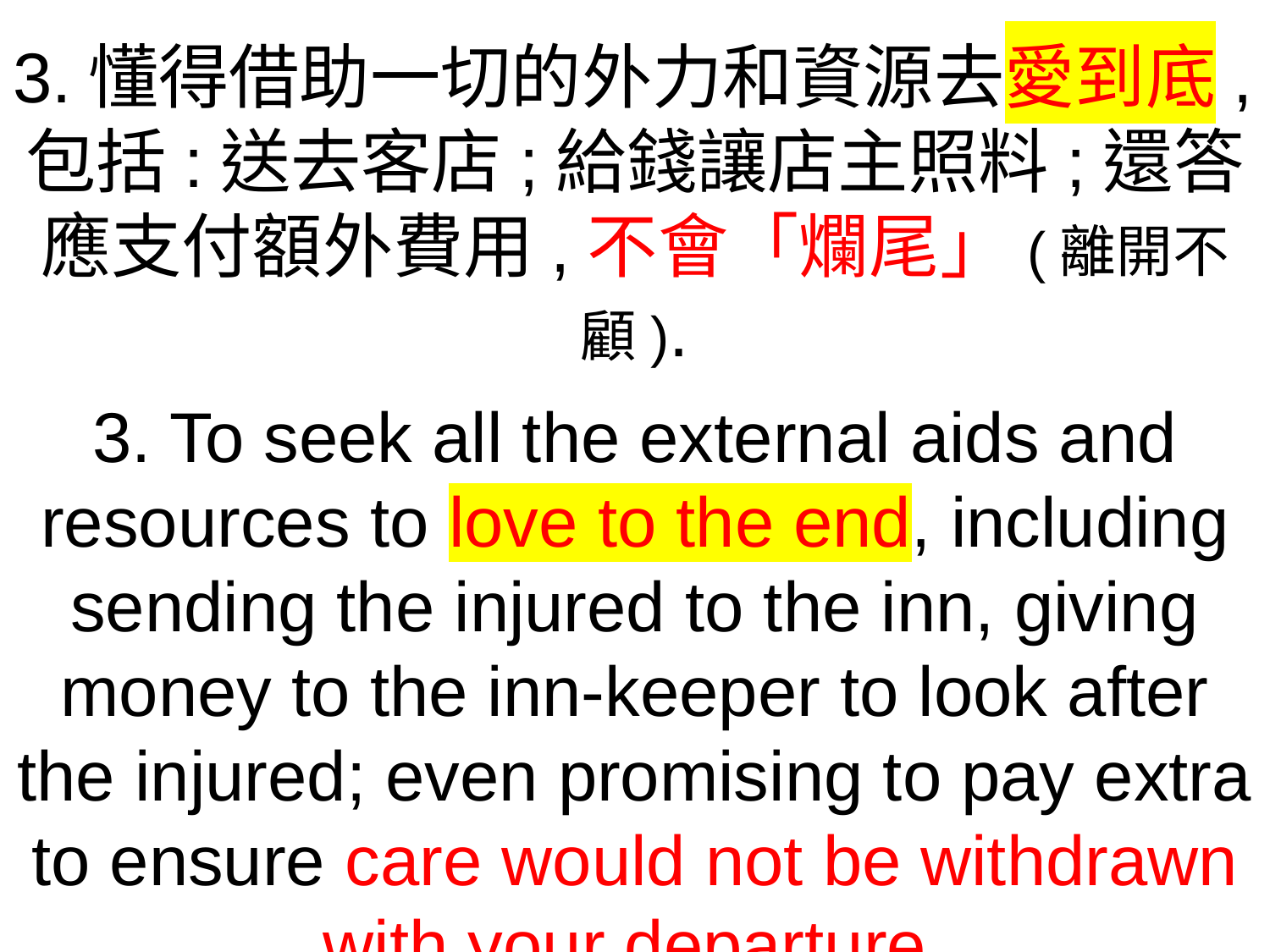

3.懂得借助一切的外力和資源去愛到底,包括:送去客店;給錢讓店主照料;還答應支付額外費用,不會「爛尾」(離開不顧).
3. To seek all the external aids and resources to love to the end, including sending the injured to the inn, giving money to the inn-keeper to look after the injured; even promising to pay extra to ensure care would not be withdrawn with your departure.